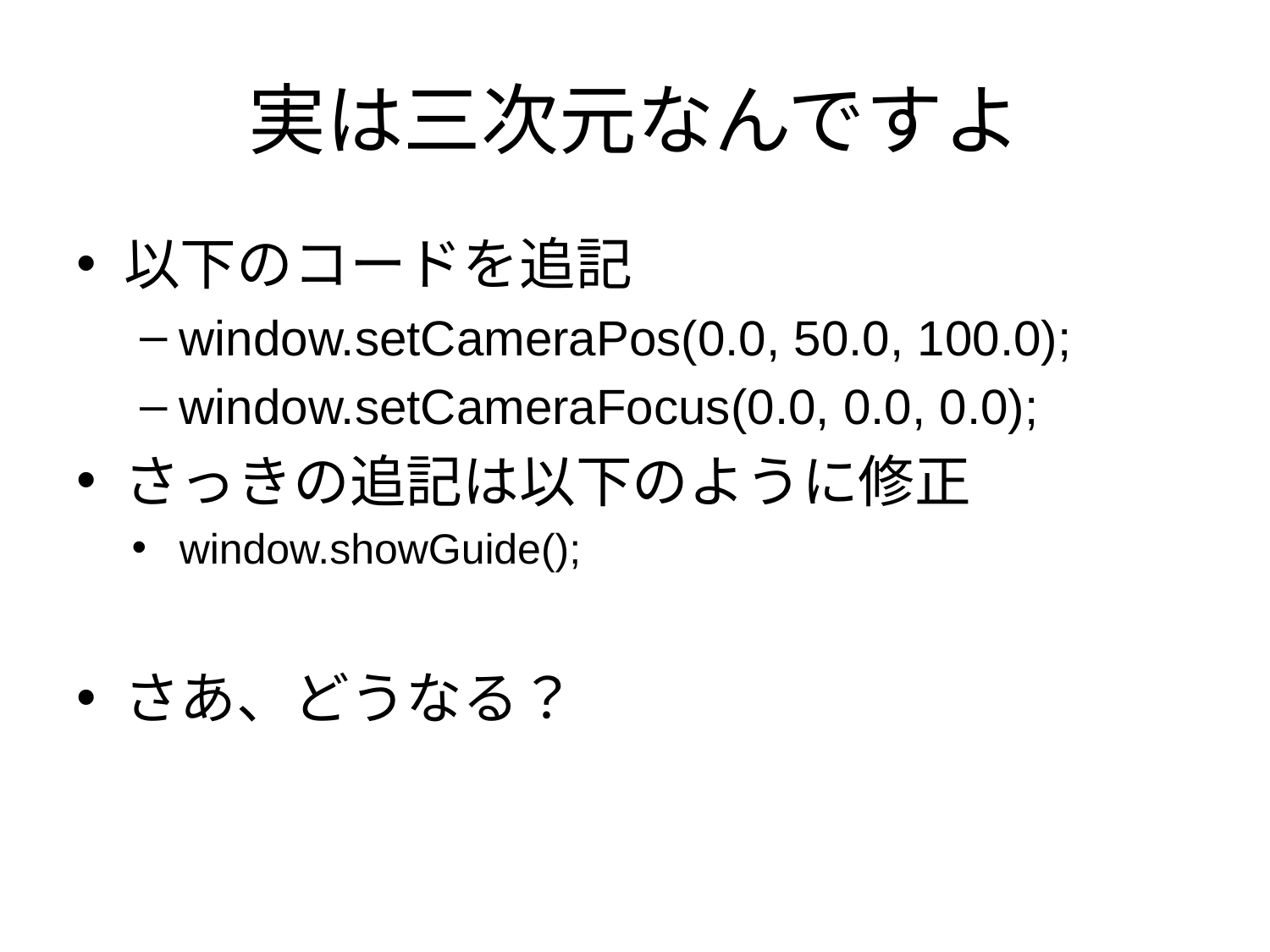

# 実は三次元なんですよ
以下のコードを追記
window.setCameraPos(0.0, 50.0, 100.0);
window.setCameraFocus(0.0, 0.0, 0.0);
さっきの追記は以下のように修正
window.showGuide();

さあ、どうなる？